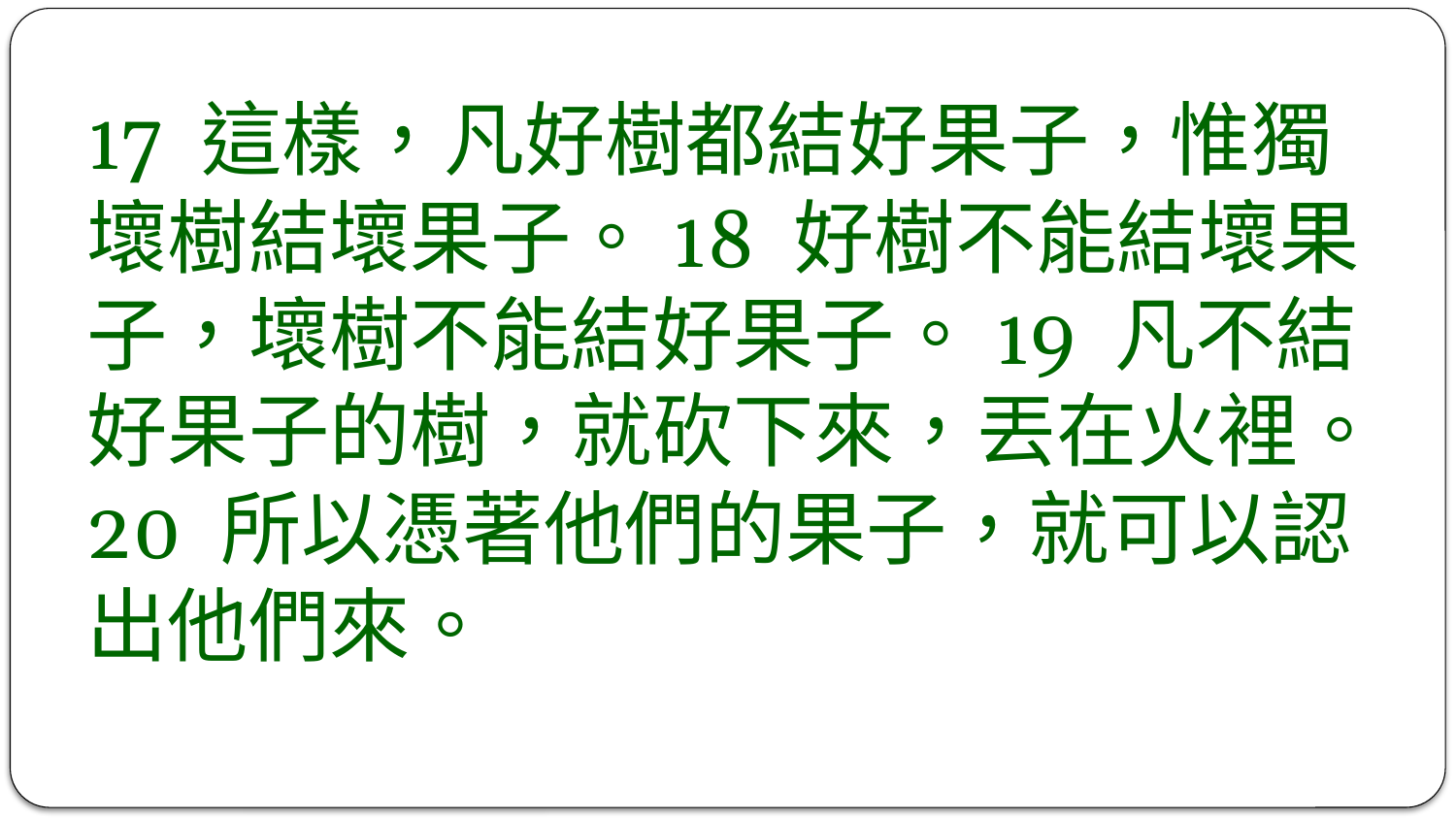

17 這樣，凡好樹都結好果子，惟獨壞樹結壞果子。18 好樹不能結壞果子，壞樹不能結好果子。19 凡不結好果子的樹，就砍下來，丟在火裡。20 所以憑著他們的果子，就可以認出他們來。